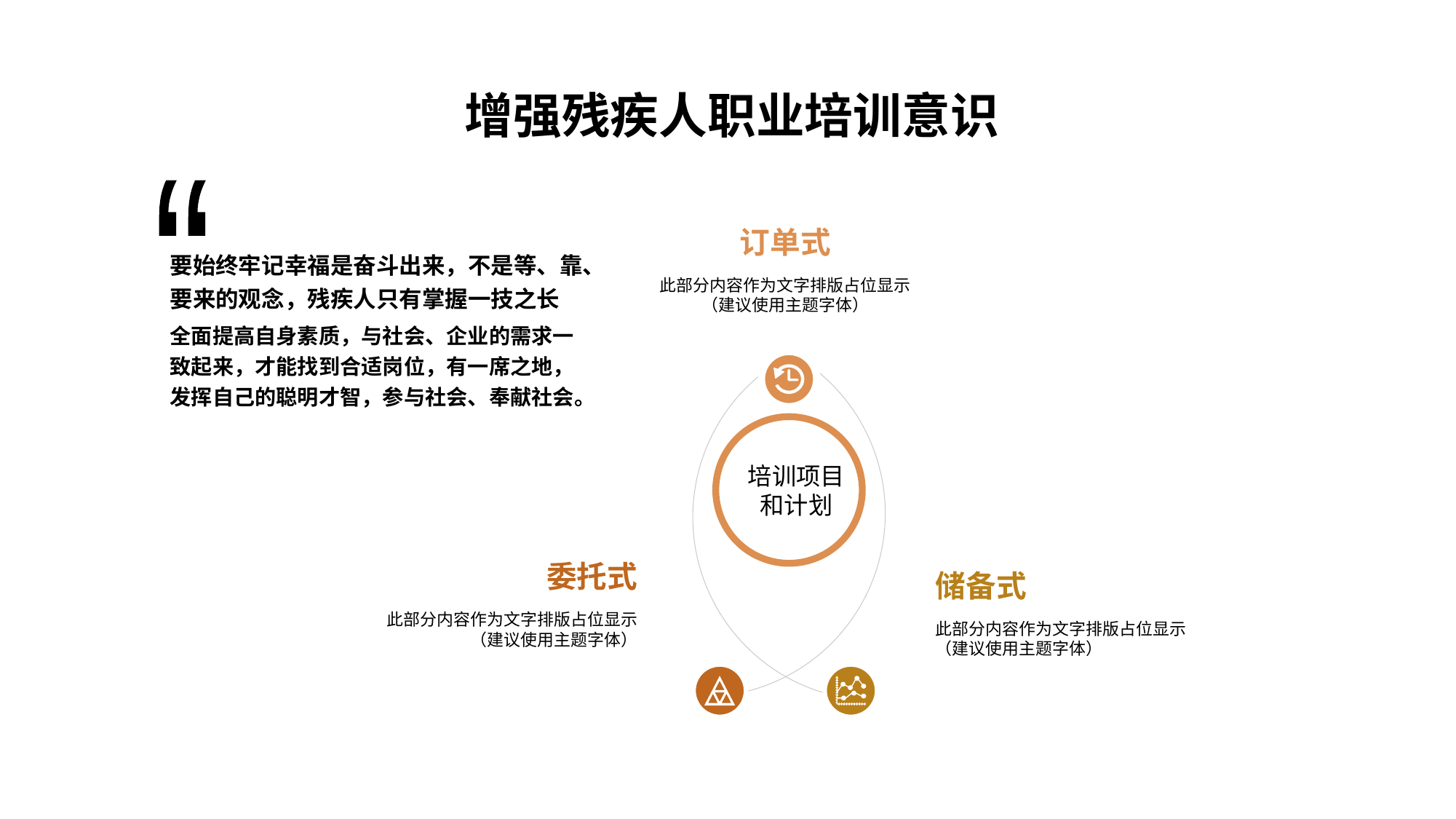

增强残疾人职业培训意识
“
订单式
要始终牢记幸福是奋斗出来，不是等、靠、要来的观念，残疾人只有掌握一技之长
此部分内容作为文字排版占位显示
（建议使用主题字体）
全面提高自身素质，与社会、企业的需求一致起来，才能找到合适岗位，有一席之地，发挥自己的聪明才智，参与社会、奉献社会。

培训项目
和计划
委托式
储备式
此部分内容作为文字排版占位显示
（建议使用主题字体）
此部分内容作为文字排版占位显示
（建议使用主题字体）